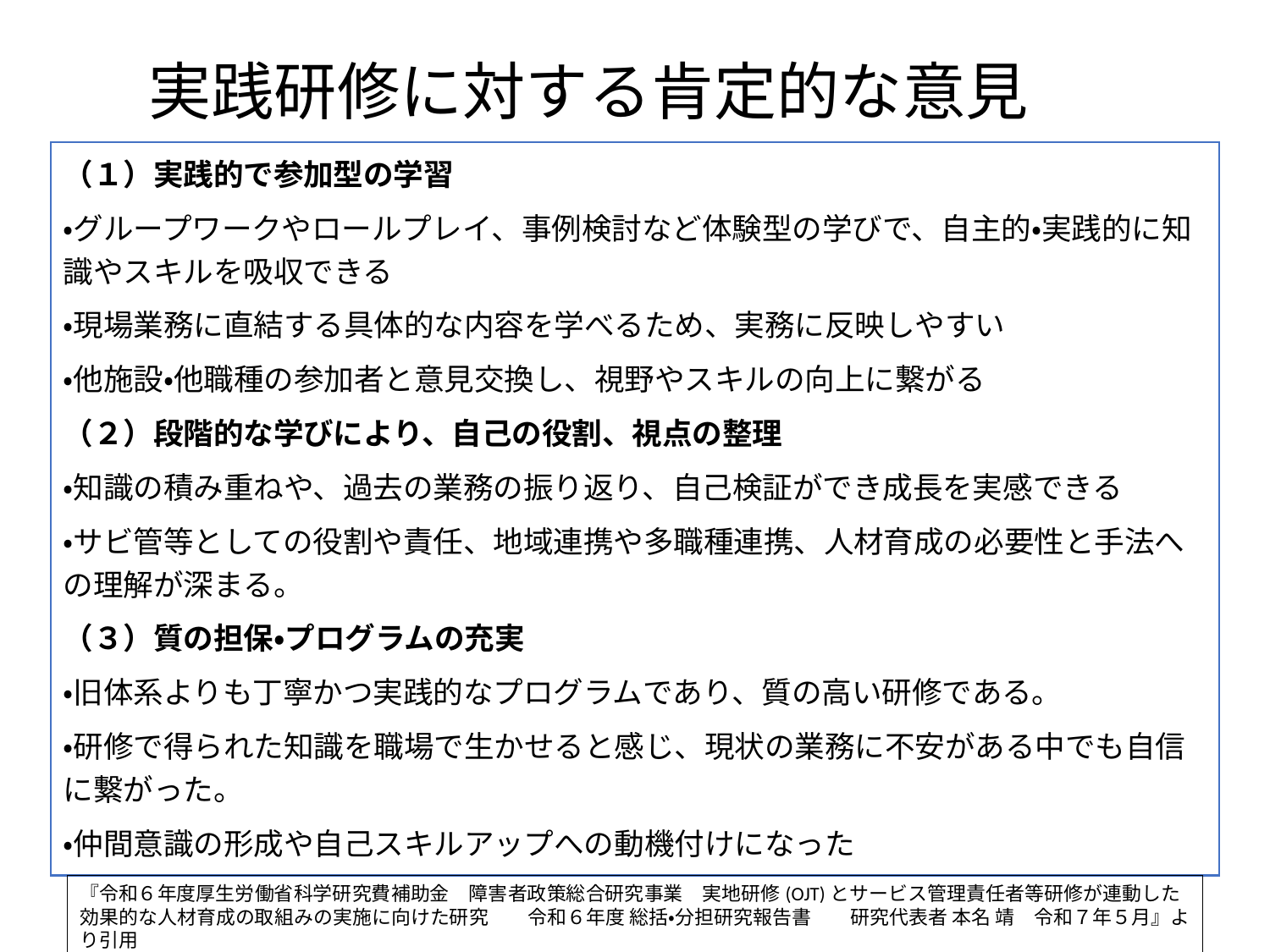

# 実践研修に対する肯定的な意見
（１）実践的で参加型の学習
・グループワークやロールプレイ、事例検討など体験型の学びで、自主的・実践的に知識やスキルを吸収できる
・現場業務に直結する具体的な内容を学べるため、実務に反映しやすい
・他施設・他職種の参加者と意見交換し、視野やスキルの向上に繋がる
（２）段階的な学びにより、自己の役割、視点の整理
・知識の積み重ねや、過去の業務の振り返り、自己検証ができ成長を実感できる
・サビ管等としての役割や責任、地域連携や多職種連携、人材育成の必要性と手法への理解が深まる。
（３）質の担保・プログラムの充実
・旧体系よりも丁寧かつ実践的なプログラムであり、質の高い研修である。
・研修で得られた知識を職場で生かせると感じ、現状の業務に不安がある中でも自信に繋がった。
・仲間意識の形成や自己スキルアップへの動機付けになった
『令和６年度厚生労働省科学研究費補助金　障害者政策総合研究事業　実地研修(OJT)とサービス管理責任者等研修が連動した効果的な人材育成の取組みの実施に向けた研究　　令和６年度 総括・分担研究報告書　　研究代表者 本名 靖　令和７年５月』より引用